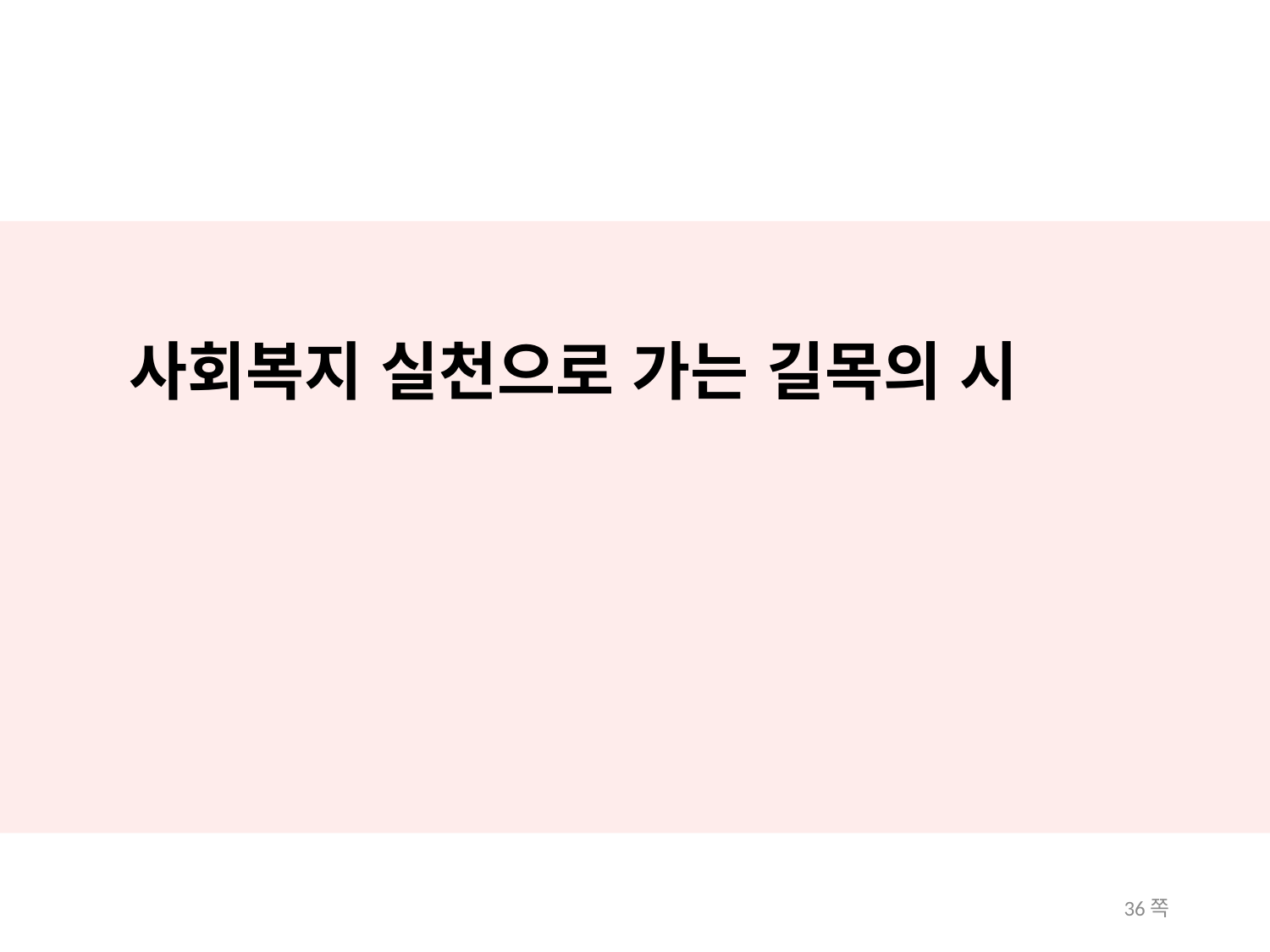

# 사회복지 실천으로 가는 길목의 시
36쪽